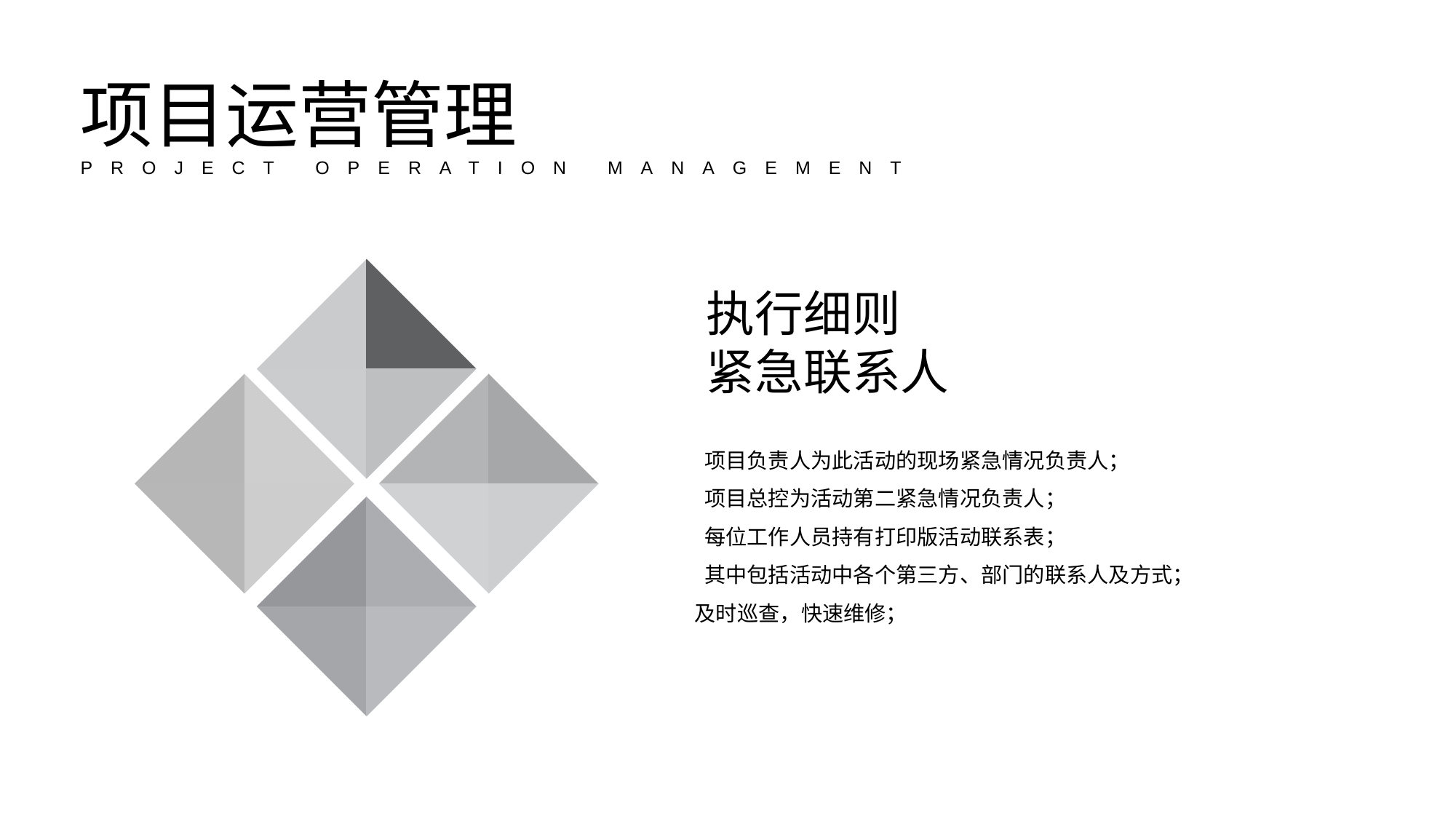

项目运营管理
PROJECT OPERATION MANAGEMENT

执行细则
紧急联系人
 项目负责人为此活动的现场紧急情况负责人；
 项目总控为活动第二紧急情况负责人；
 每位工作人员持有打印版活动联系表；
 其中包括活动中各个第三方、部门的联系人及方式；
及时巡查，快速维修；